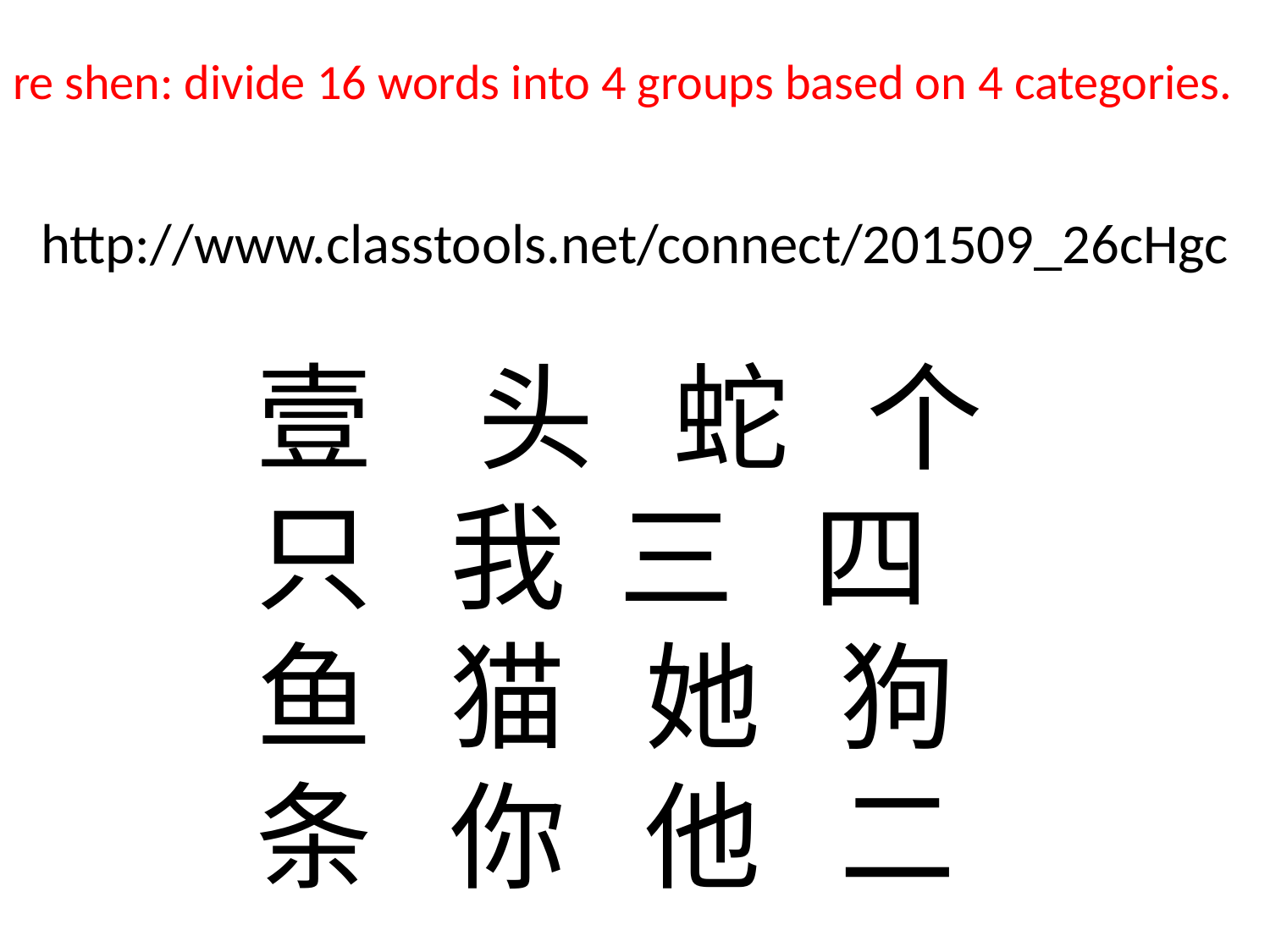

# re shen: divide 16 words into 4 groups based on 4 categories.
http://www.classtools.net/connect/201509_26cHgc
   头   蛇   个
只   我  三   四
鱼   猫   她   狗
条   你   他   二